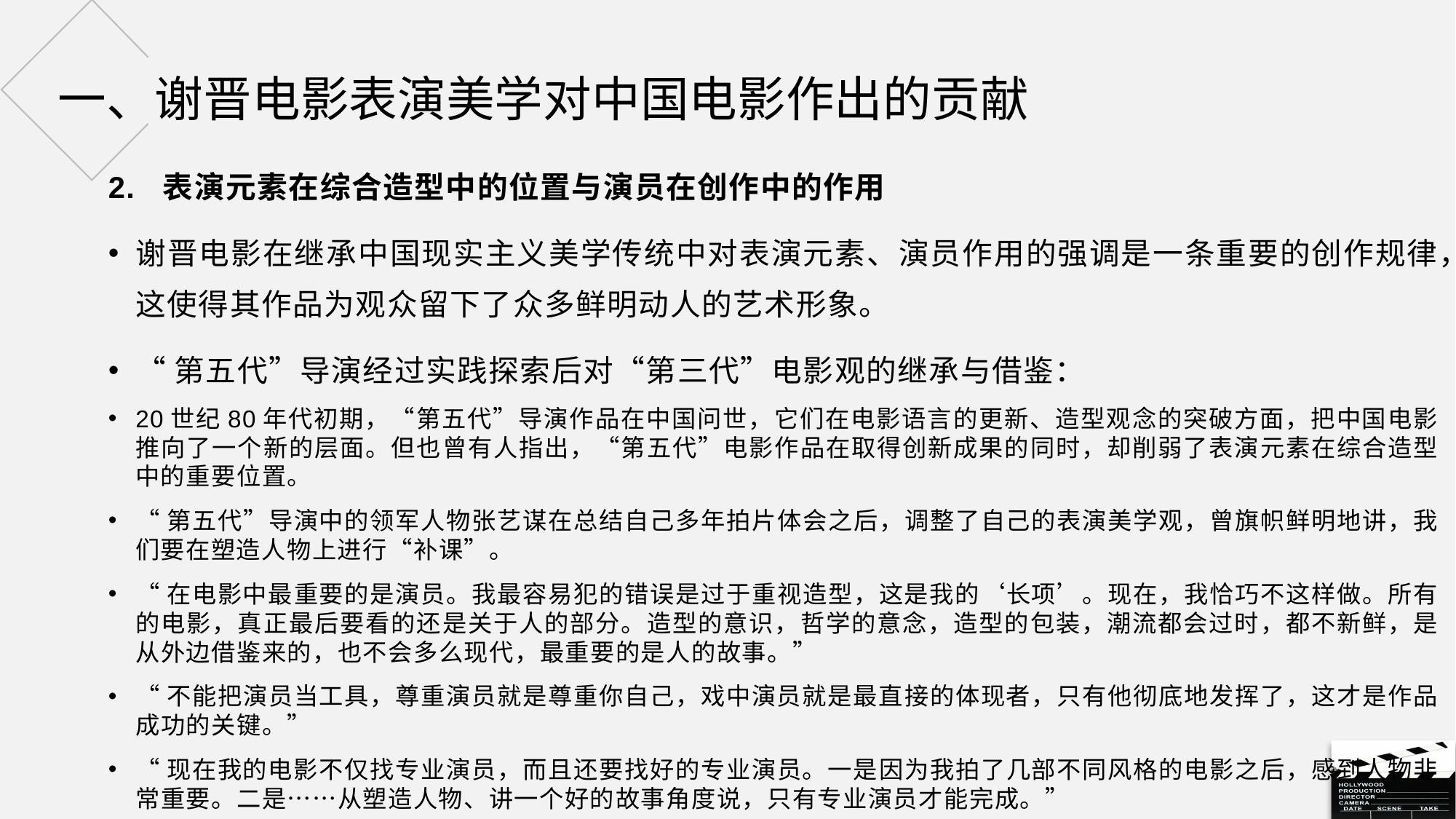

# 一、谢晋电影表演美学对中国电影作出的贡献
表演元素在综合造型中的位置与演员在创作中的作用
谢晋电影在继承中国现实主义美学传统中对表演元素、演员作用的强调是一条重要的创作规律，这使得其作品为观众留下了众多鲜明动人的艺术形象。
“第五代”导演经过实践探索后对“第三代”电影观的继承与借鉴：
20世纪80年代初期，“第五代”导演作品在中国问世，它们在电影语言的更新、造型观念的突破方面，把中国电影推向了一个新的层面。但也曾有人指出，“第五代”电影作品在取得创新成果的同时，却削弱了表演元素在综合造型中的重要位置。
“第五代”导演中的领军人物张艺谋在总结自己多年拍片体会之后，调整了自己的表演美学观，曾旗帜鲜明地讲，我们要在塑造人物上进行“补课”。
“在电影中最重要的是演员。我最容易犯的错误是过于重视造型，这是我的‘长项’。现在，我恰巧不这样做。所有的电影，真正最后要看的还是关于人的部分。造型的意识，哲学的意念，造型的包装，潮流都会过时，都不新鲜，是从外边借鉴来的，也不会多么现代，最重要的是人的故事。”
“不能把演员当工具，尊重演员就是尊重你自己，戏中演员就是最直接的体现者，只有他彻底地发挥了，这才是作品成功的关键。”
“现在我的电影不仅找专业演员，而且还要找好的专业演员。一是因为我拍了几部不同风格的电影之后，感到人物非常重要。二是……从塑造人物、讲一个好的故事角度说，只有专业演员才能完成。”